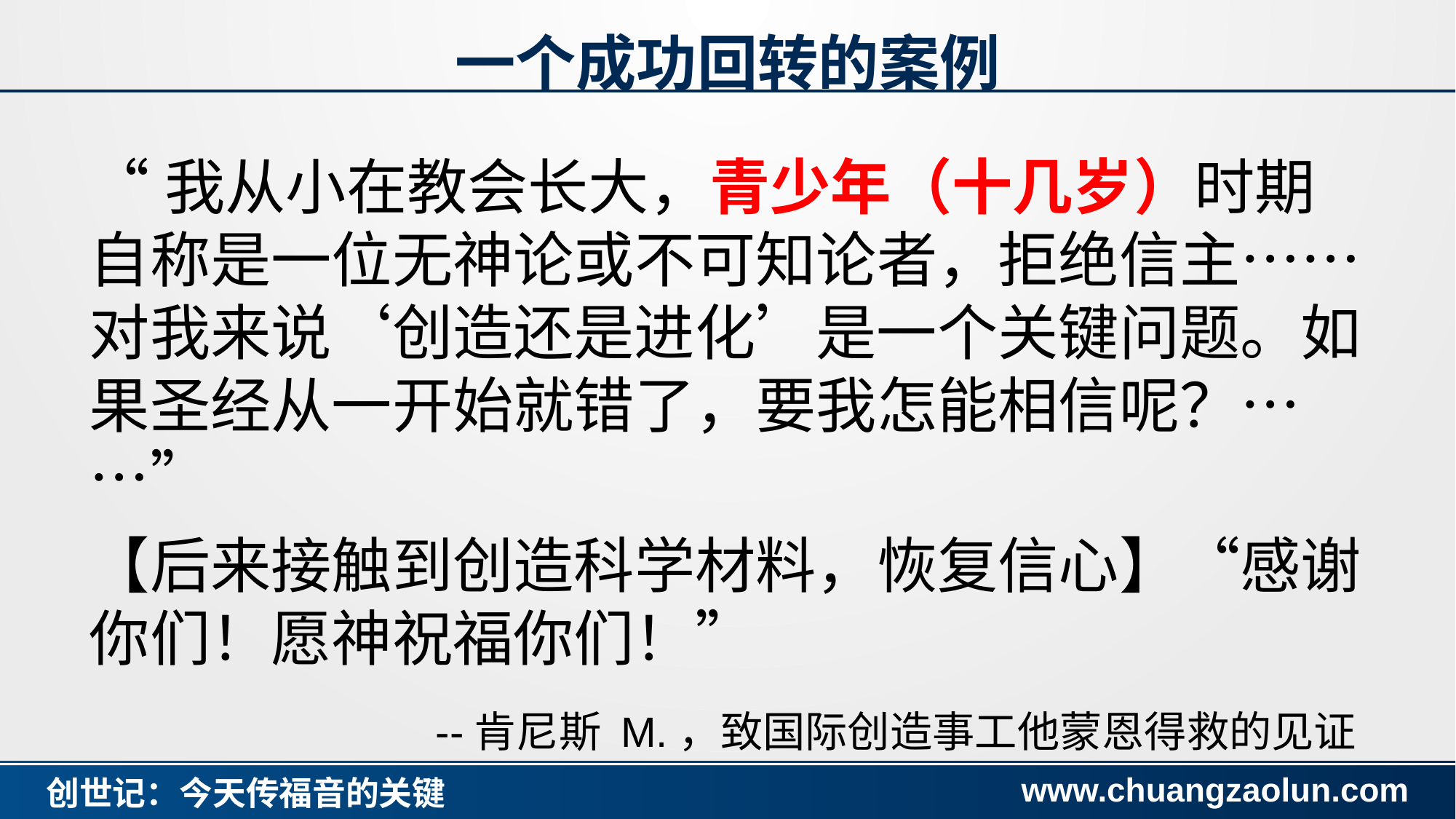

#
一个成功回转的案例
“我从小在教会长大，青少年（十几岁）时期自称是一位无神论或不可知论者，拒绝信主……对我来说‘创造还是进化’是一个关键问题。如果圣经从一开始就错了，要我怎能相信呢？……”

【后来接触到创造科学材料，恢复信心】“感谢你们！愿神祝福你们！”

--肯尼斯 M.，致国际创造事工他蒙恩得救的见证